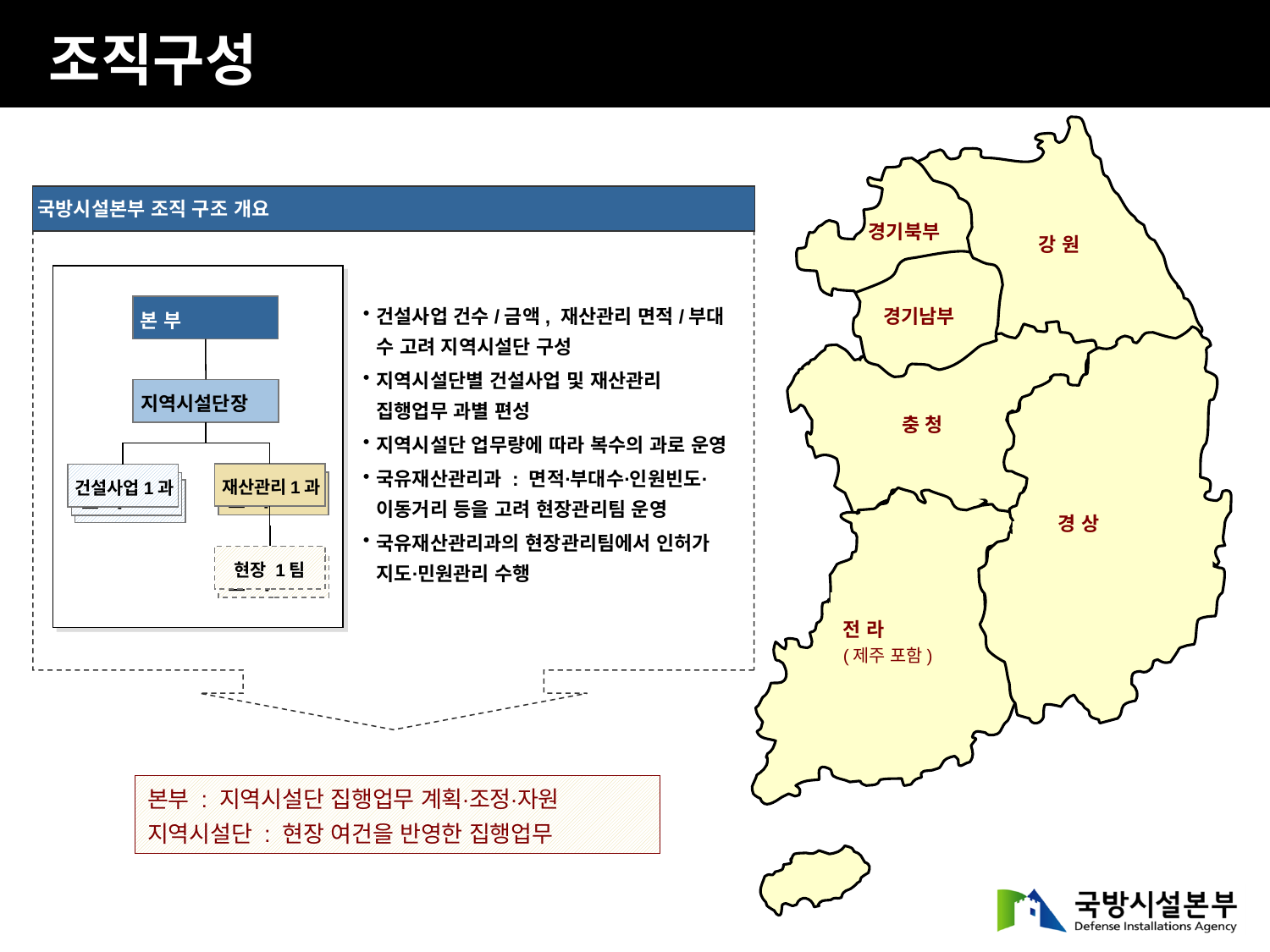

조직구성

국방시설본부 조직 구조 개요

경기북부
강 원

건설사업 건수/금액, 재산관리 면적/부대 수 고려 지역시설단 구성
지역시설단별 건설사업 및 재산관리 집행업무 과별 편성
지역시설단 업무량에 따라 복수의 과로 운영
국유재산관리과 : 면적∙부대수∙인원빈도∙이동거리 등을 고려 현장관리팀 운영
국유재산관리과의 현장관리팀에서 인허가 지도∙민원관리 수행

경기남부
본 부

지역시설단장
충 청
재산관리1과
건설사업1과
본 부
본 부
본 부

경 상
현장 1팀
본 부
전 라
(제주 포함)
본부 : 지역시설단 집행업무 계획∙조정∙자원
지역시설단 : 현장 여건을 반영한 집행업무